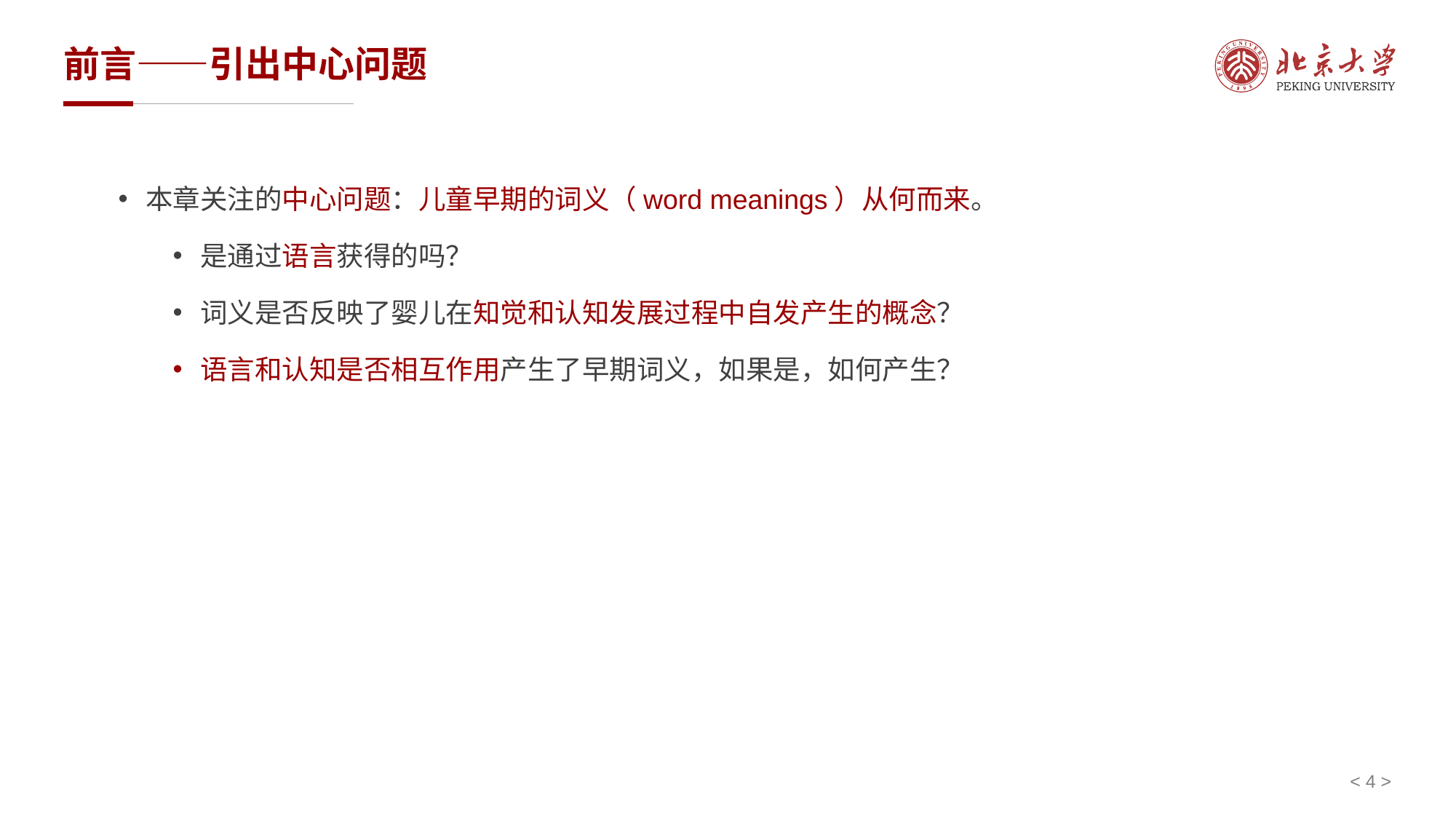

# 前言——引出中心问题
本章关注的中心问题：儿童早期的词义（word meanings）从何而来。
是通过语言获得的吗？
词义是否反映了婴儿在知觉和认知发展过程中自发产生的概念？
语言和认知是否相互作用产生了早期词义，如果是，如何产生？
< 4 >